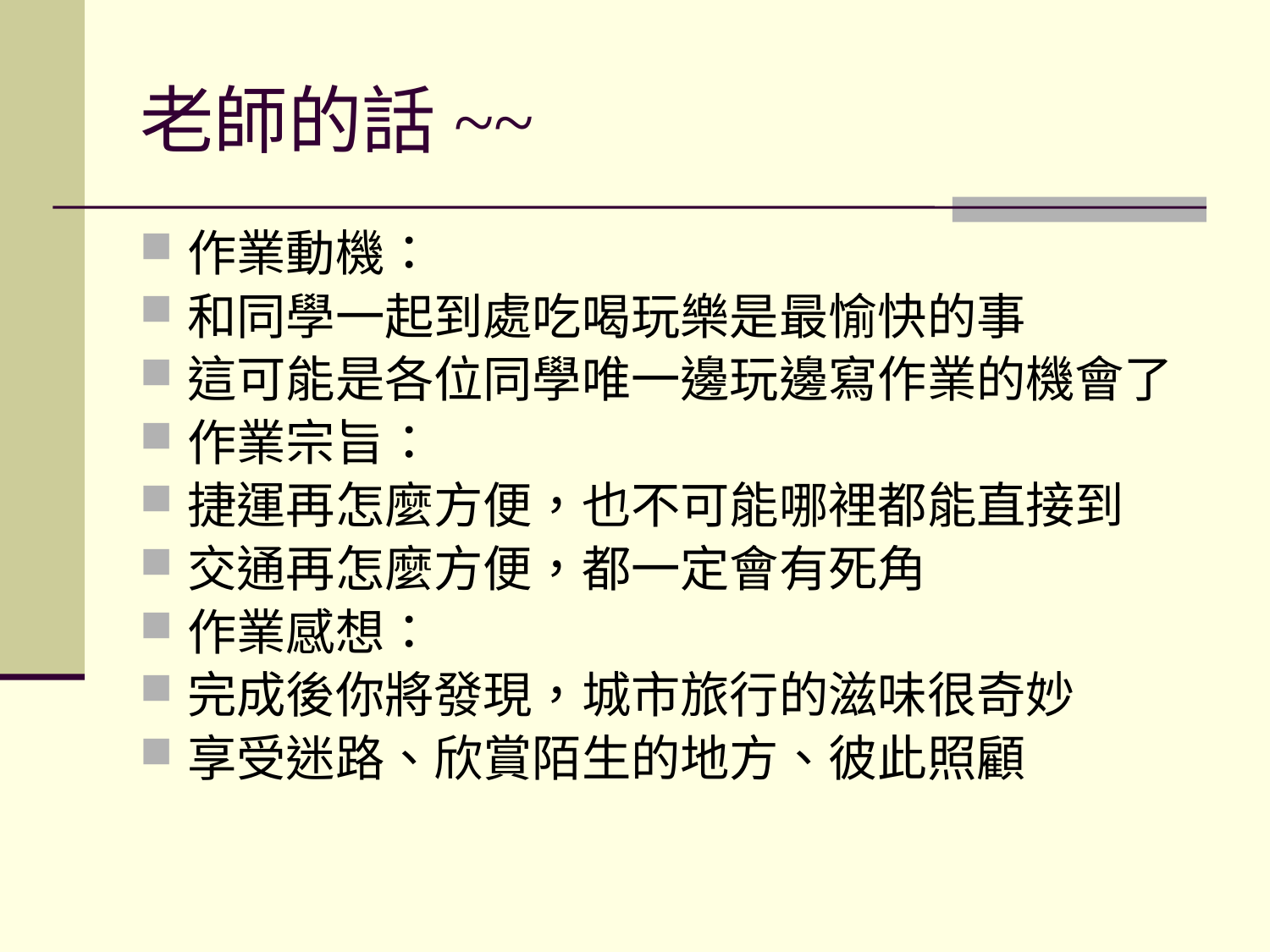

# 老師的話~~
作業動機：
和同學一起到處吃喝玩樂是最愉快的事
這可能是各位同學唯一邊玩邊寫作業的機會了
作業宗旨：
捷運再怎麼方便，也不可能哪裡都能直接到
交通再怎麼方便，都一定會有死角
作業感想：
完成後你將發現，城市旅行的滋味很奇妙
享受迷路、欣賞陌生的地方、彼此照顧